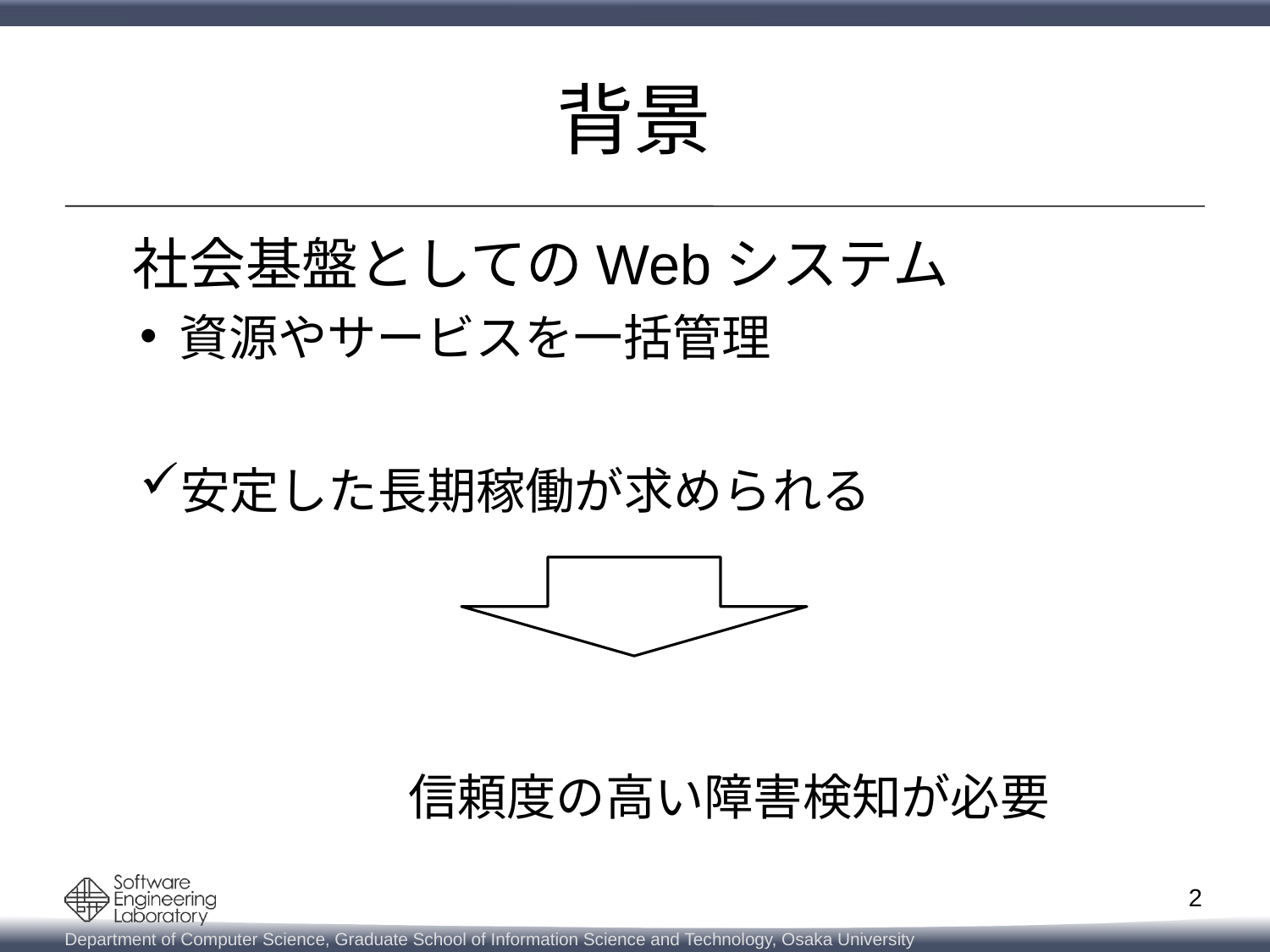

# 背景
　社会基盤としてのWebシステム
資源やサービスを一括管理

安定した長期稼働が求められる

　　　　　  信頼度の高い障害検知が必要

2